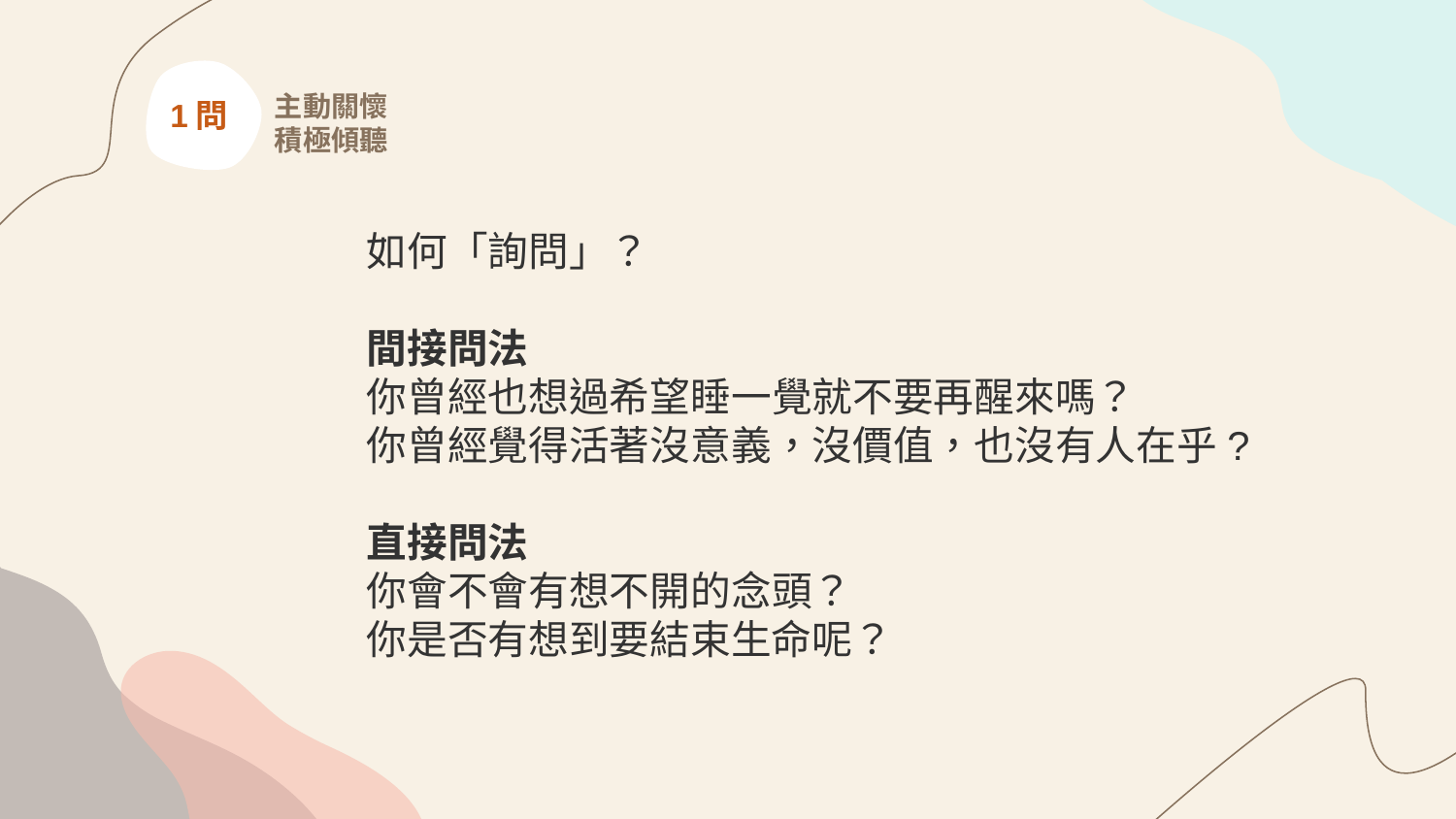

1問
主動關懷
積極傾聽
如何「詢問」？

間接問法
你曾經也想過希望睡一覺就不要再醒來嗎？
你曾經覺得活著沒意義，沒價值，也沒有人在乎?

直接問法
你會不會有想不開的念頭？
你是否有想到要結束生命呢？